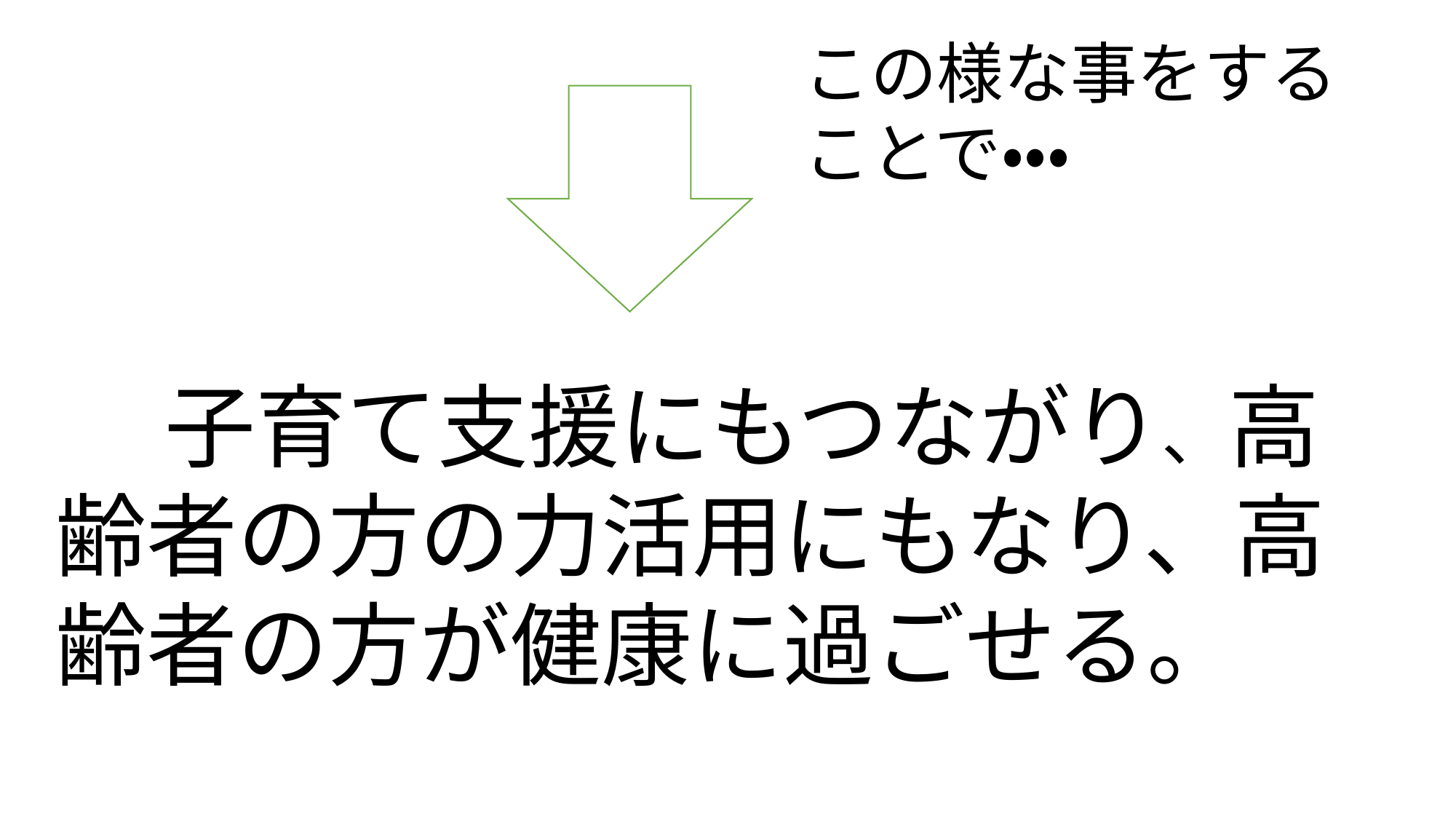

この様な事をすることで・・・

	子育て支援にもつながり、高齢者の方の力活用にもなり、高齢者の方が健康に過ごせる。